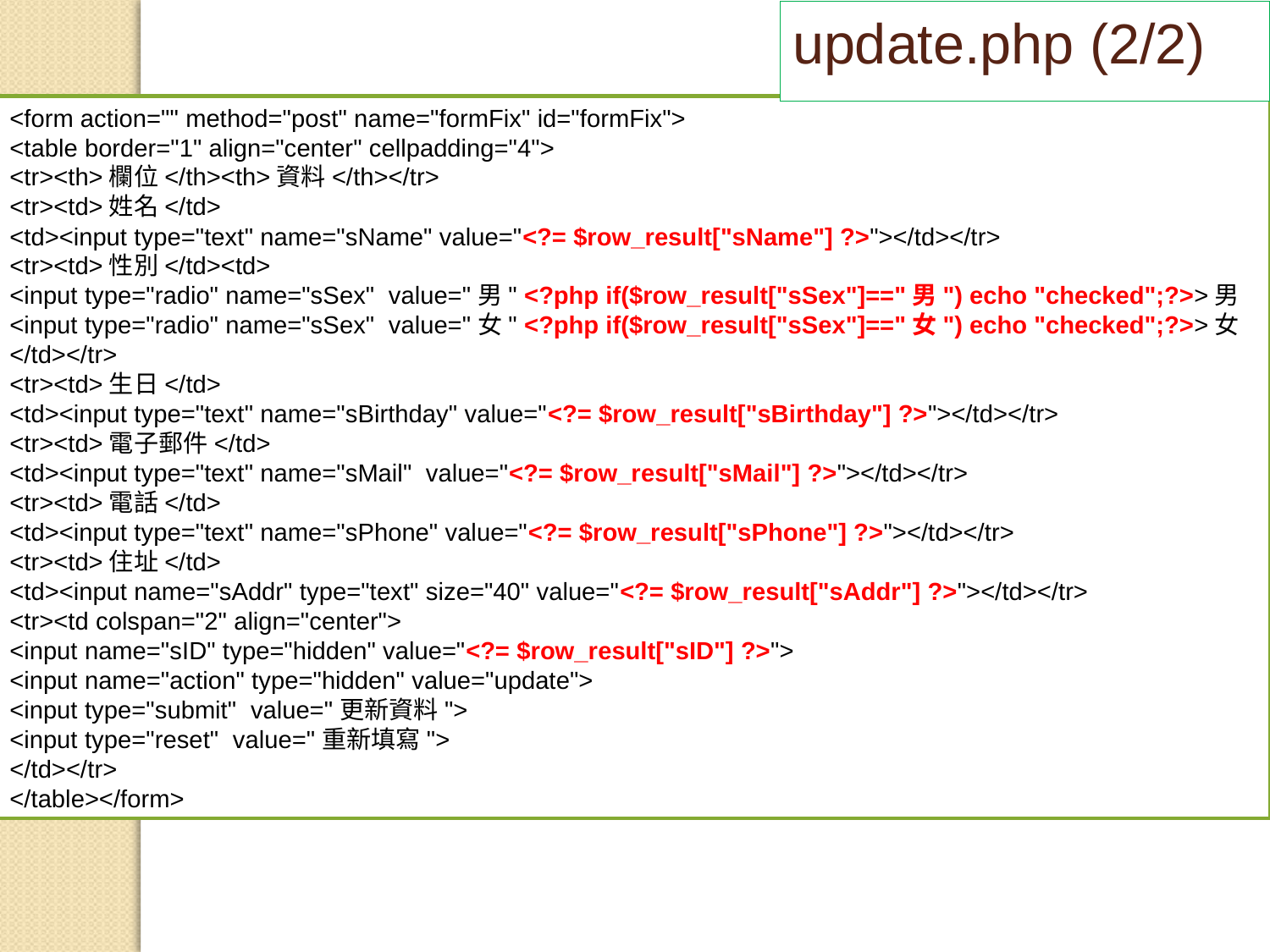

update.php (2/2)
<form action="" method="post" name="formFix" id="formFix">
<table border="1" align="center" cellpadding="4">
<tr><th>欄位</th><th>資料</th></tr>
<tr><td>姓名</td>
<td><input type="text" name="sName" value="<?= $row_result["sName"] ?>"></td></tr>
<tr><td>性別</td><td>
<input type="radio" name="sSex"  value="男" <?php if($row_result["sSex"]=="男") echo "checked";?>>男
<input type="radio" name="sSex"  value="女" <?php if($row_result["sSex"]=="女") echo "checked";?>>女</td></tr>
<tr><td>生日</td>
<td><input type="text" name="sBirthday" value="<?= $row_result["sBirthday"] ?>"></td></tr>
<tr><td>電子郵件</td>
<td><input type="text" name="sMail"  value="<?= $row_result["sMail"] ?>"></td></tr>
<tr><td>電話</td>
<td><input type="text" name="sPhone" value="<?= $row_result["sPhone"] ?>"></td></tr>
<tr><td>住址</td>
<td><input name="sAddr" type="text" size="40" value="<?= $row_result["sAddr"] ?>"></td></tr>
<tr><td colspan="2" align="center">
<input name="sID" type="hidden" value="<?= $row_result["sID"] ?>">
<input name="action" type="hidden" value="update">
<input type="submit"  value="更新資料">
<input type="reset"  value="重新填寫">
</td></tr>
</table></form>